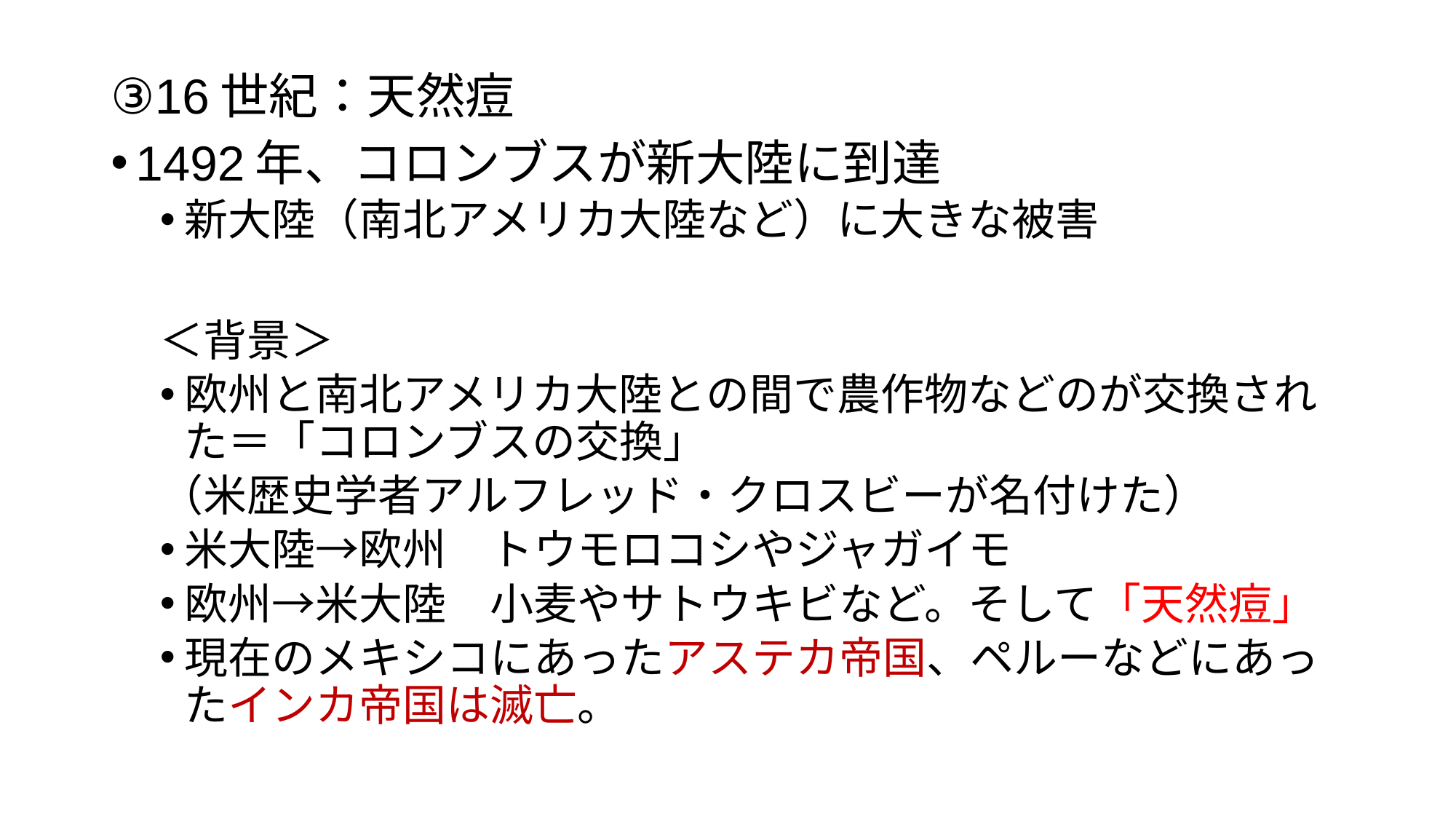

③16世紀：天然痘
1492年、コロンブスが新大陸に到達
新大陸（南北アメリカ大陸など）に大きな被害

＜背景＞
欧州と南北アメリカ大陸との間で農作物などのが交換された＝「コロンブスの交換」
（米歴史学者アルフレッド・クロスビーが名付けた）
米大陸→欧州　トウモロコシやジャガイモ
欧州→米大陸　小麦やサトウキビなど。そして「天然痘」
現在のメキシコにあったアステカ帝国、ペルーなどにあったインカ帝国は滅亡。